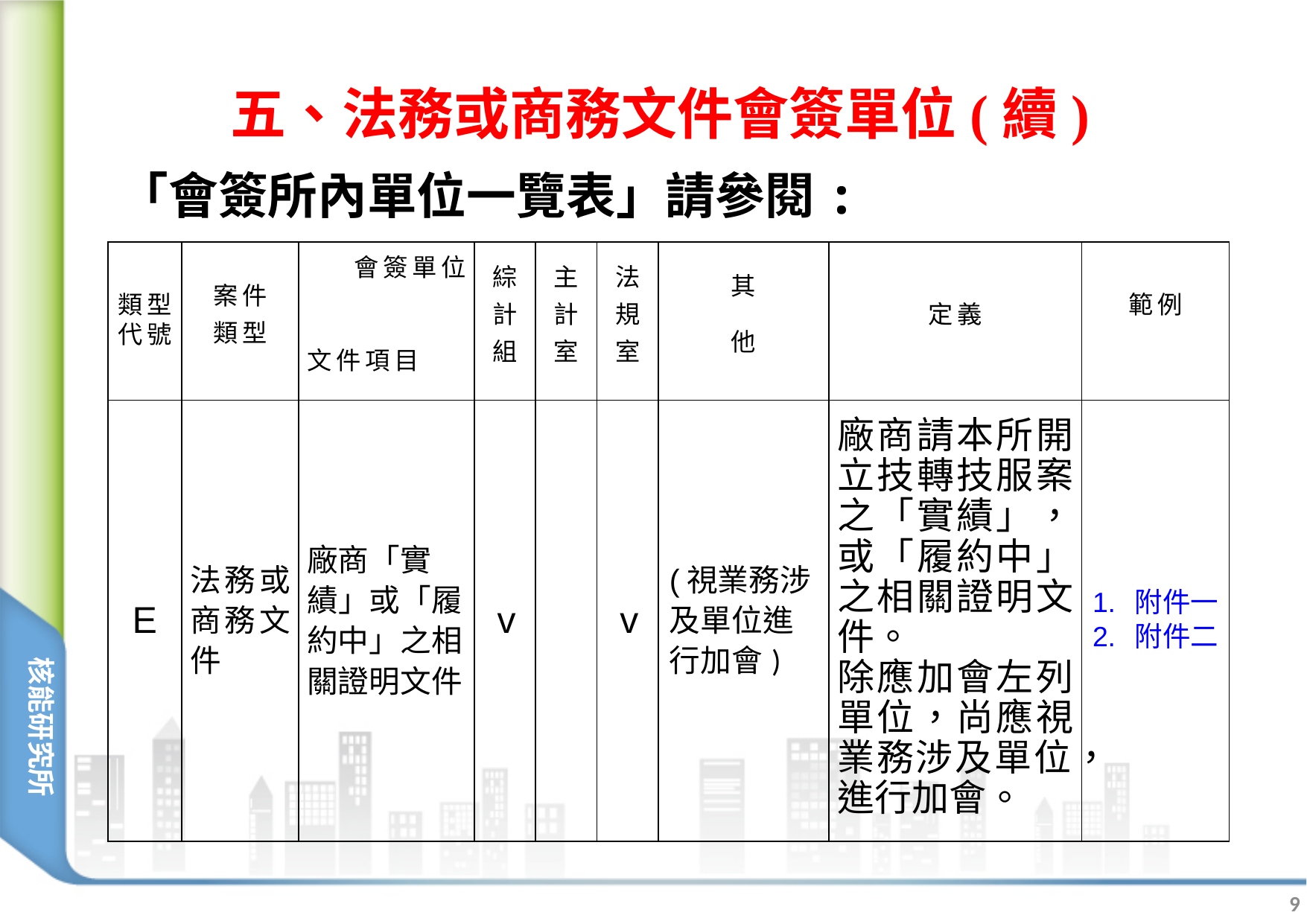

# 五、法務或商務文件會簽單位(續)
「會簽所內單位一覽表」請參閱:

| 類型 代號 | 案件 類型 | 會簽單位   文件項目 | 綜 計 組 | 主 計 室 | 法 規 室 | 其   他 | 定義 | 範例 |
| --- | --- | --- | --- | --- | --- | --- | --- | --- |
| E | 法務或商務文件 | 廠商「實績」或「履約中」之相關證明文件 | v |  | v | (視業務涉及單位進行加會) | 廠商請本所開立技轉技服案之「實績」，或「履約中」之相關證明文件。 除應加會左列單位，尚應視業務涉及單位，進行加會。 | 附件一 附件二 |
9